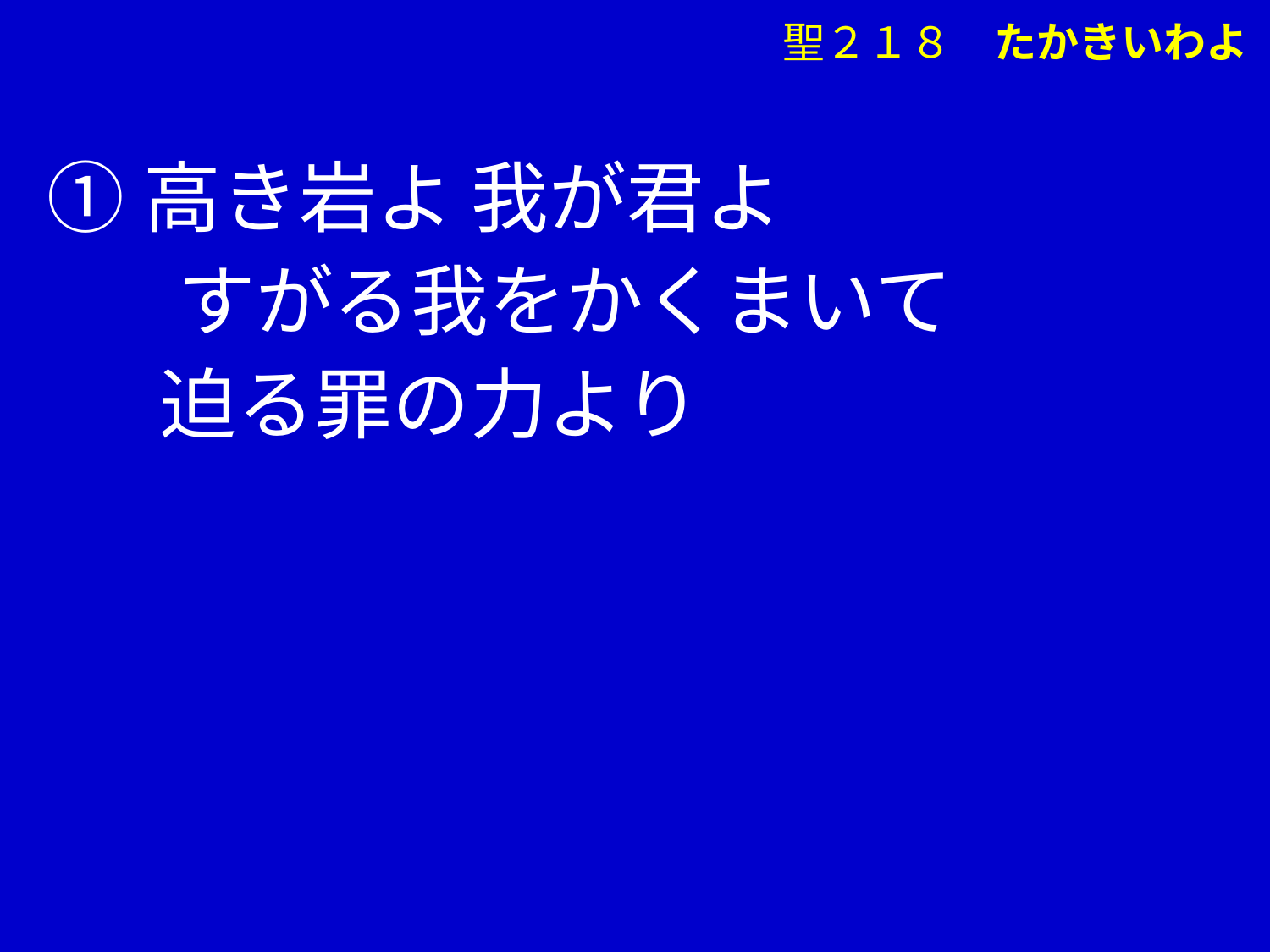

聖２１８　たかきいわよ
  ➀高き岩よ 我が君よ
    　すがる我をかくまいて
　    迫る罪の力より